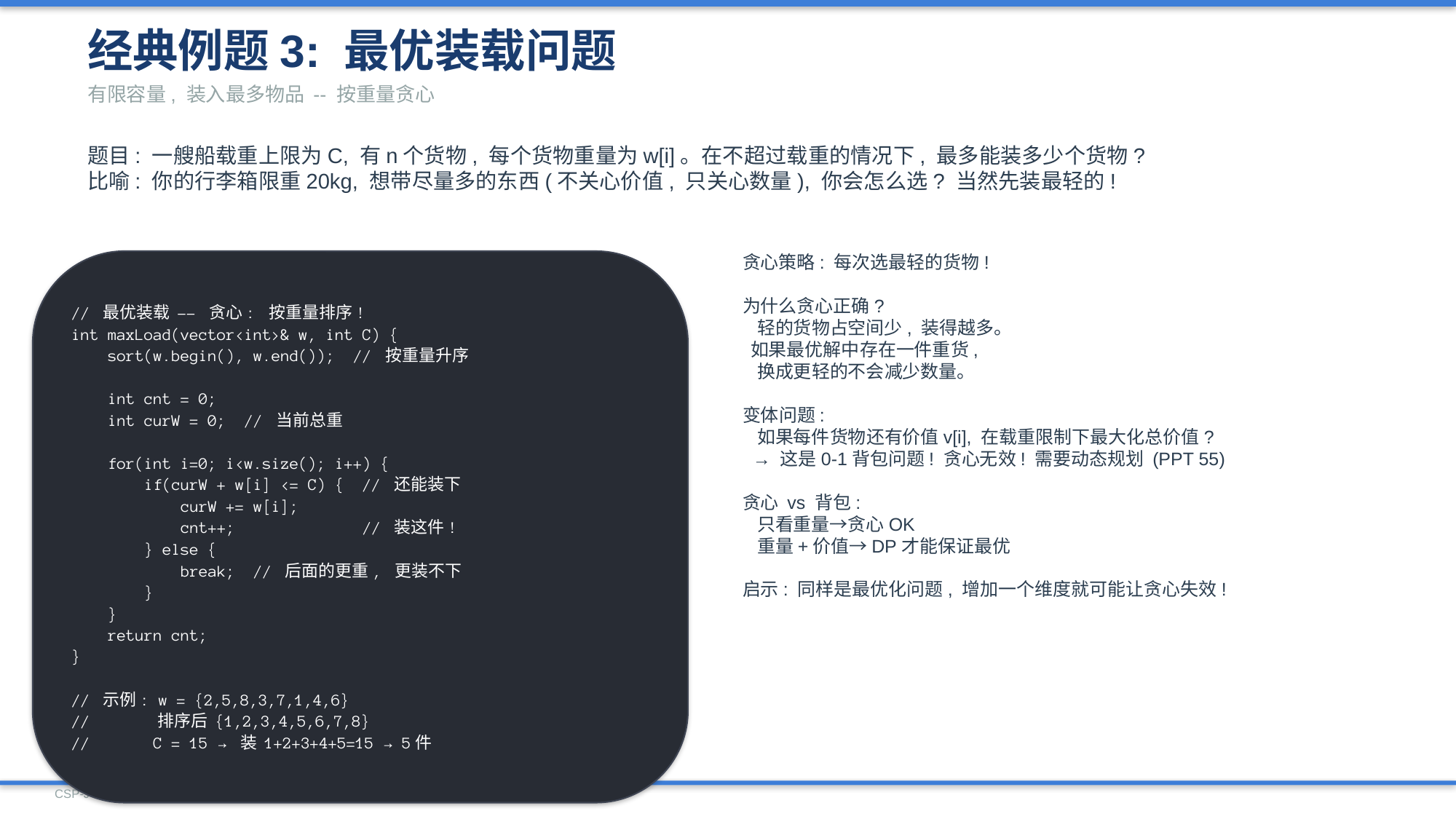

经典例题3: 最优装载问题
有限容量, 装入最多物品 -- 按重量贪心
题目: 一艘船载重上限为C, 有n个货物, 每个货物重量为w[i]。在不超过载重的情况下, 最多能装多少个货物?
比喻: 你的行李箱限重20kg, 想带尽量多的东西(不关心价值, 只关心数量), 你会怎么选? 当然先装最轻的!
// 最优装载 -- 贪心: 按重量排序!
int maxLoad(vector<int>& w, int C) {
    sort(w.begin(), w.end());  // 按重量升序

    int cnt = 0;
    int curW = 0;  // 当前总重

    for(int i=0; i<w.size(); i++) {
        if(curW + w[i] <= C) {  // 还能装下
            curW += w[i];
            cnt++;              // 装这件!
        } else {
            break;  // 后面的更重, 更装不下
        }
    }
    return cnt;
}

// 示例: w = {2,5,8,3,7,1,4,6}
//       排序后 {1,2,3,4,5,6,7,8}
//       C = 15 → 装 1+2+3+4+5=15 → 5件
贪心策略: 每次选最轻的货物!
为什么贪心正确?
  轻的货物占空间少, 装得越多。
  如果最优解中存在一件重货,
  换成更轻的不会减少数量。
变体问题:
  如果每件货物还有价值v[i], 在载重限制下最大化总价值?
  → 这是0-1背包问题! 贪心无效! 需要动态规划 (PPT 55)
贪心 vs 背包:
  只看重量→贪心OK
  重量+价值→DP才能保证最优
启示: 同样是最优化问题, 增加一个维度就可能让贪心失效!

CSP-J 入门级  |  PPT 35